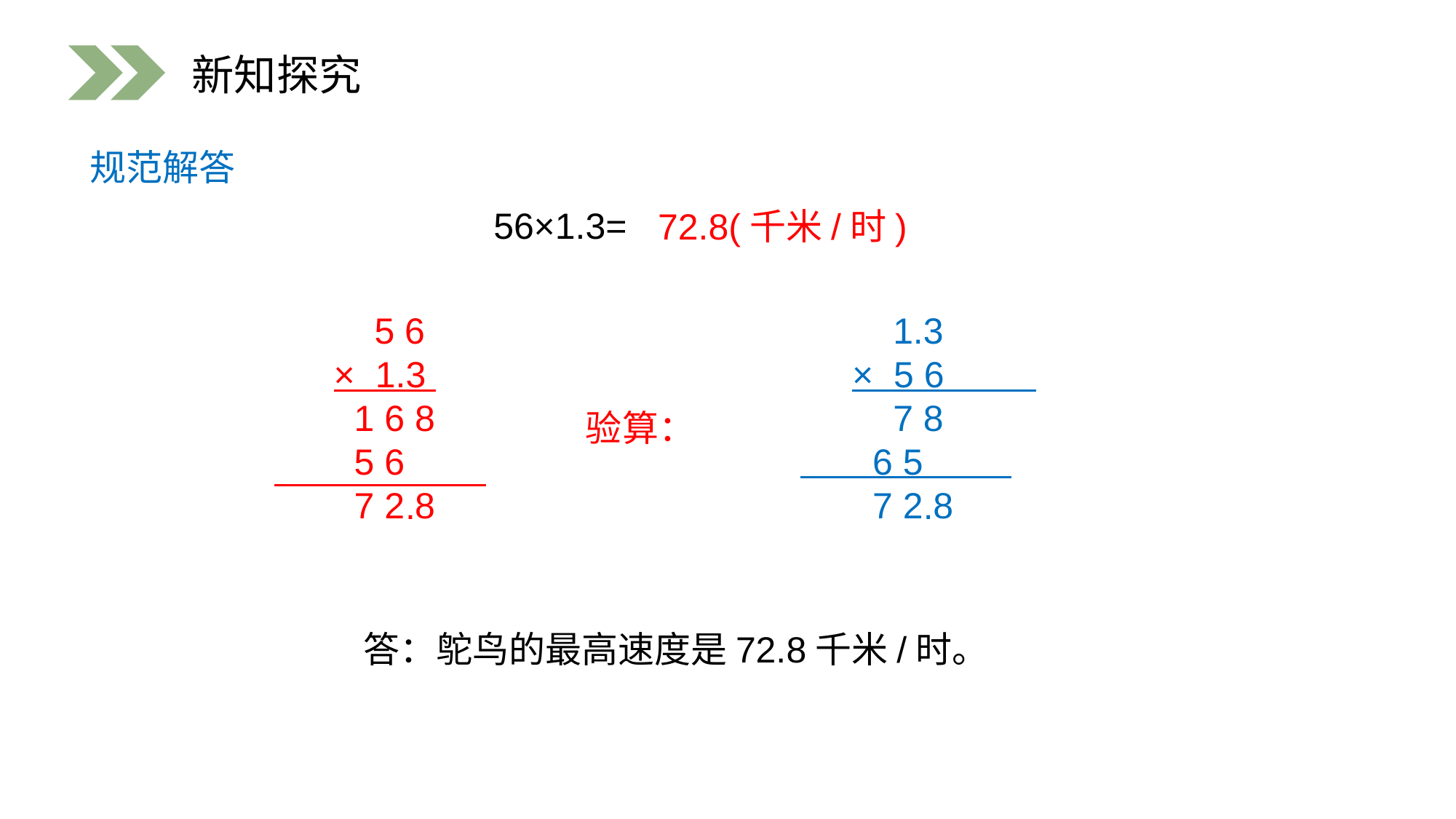

新知探究
规范解答
56×1.3=
72.8(千米/时)
    5 6
×  1.3
  1 6 8
  5 6
  7 2 8
    1.3
×  5 6
    7 8
  6 5
  7 2 8
验算：
.
.
答：鸵鸟的最高速度是72.8千米/时。